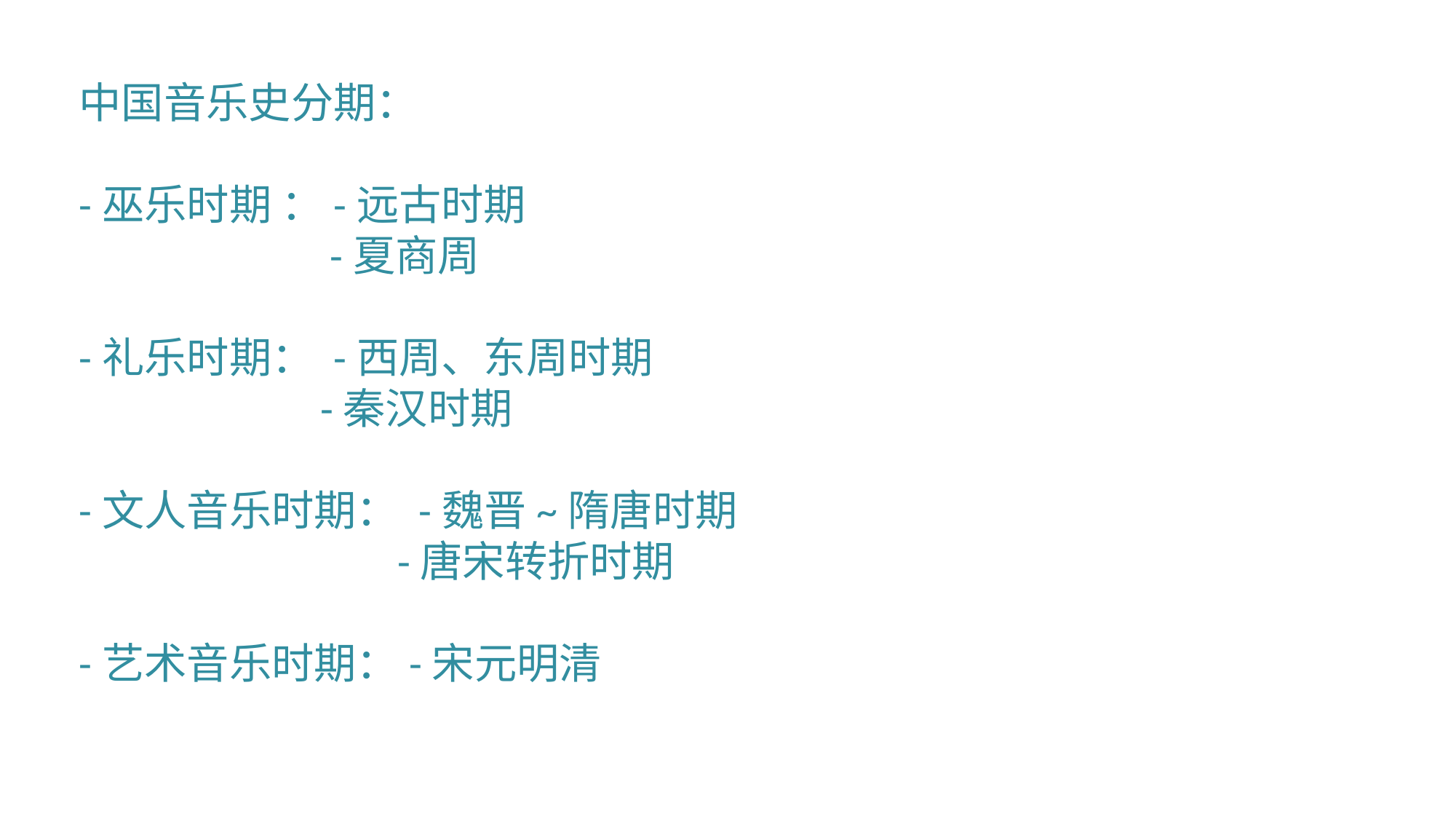

中国音乐史分期：

-巫乐时期 ：-远古时期
                          -夏商周

-礼乐时期： -西周、东周时期
                         -秦汉时期

-文人音乐时期： -魏晋~隋唐时期
                                 -唐宋转折时期

-艺术音乐时期：-宋元明清